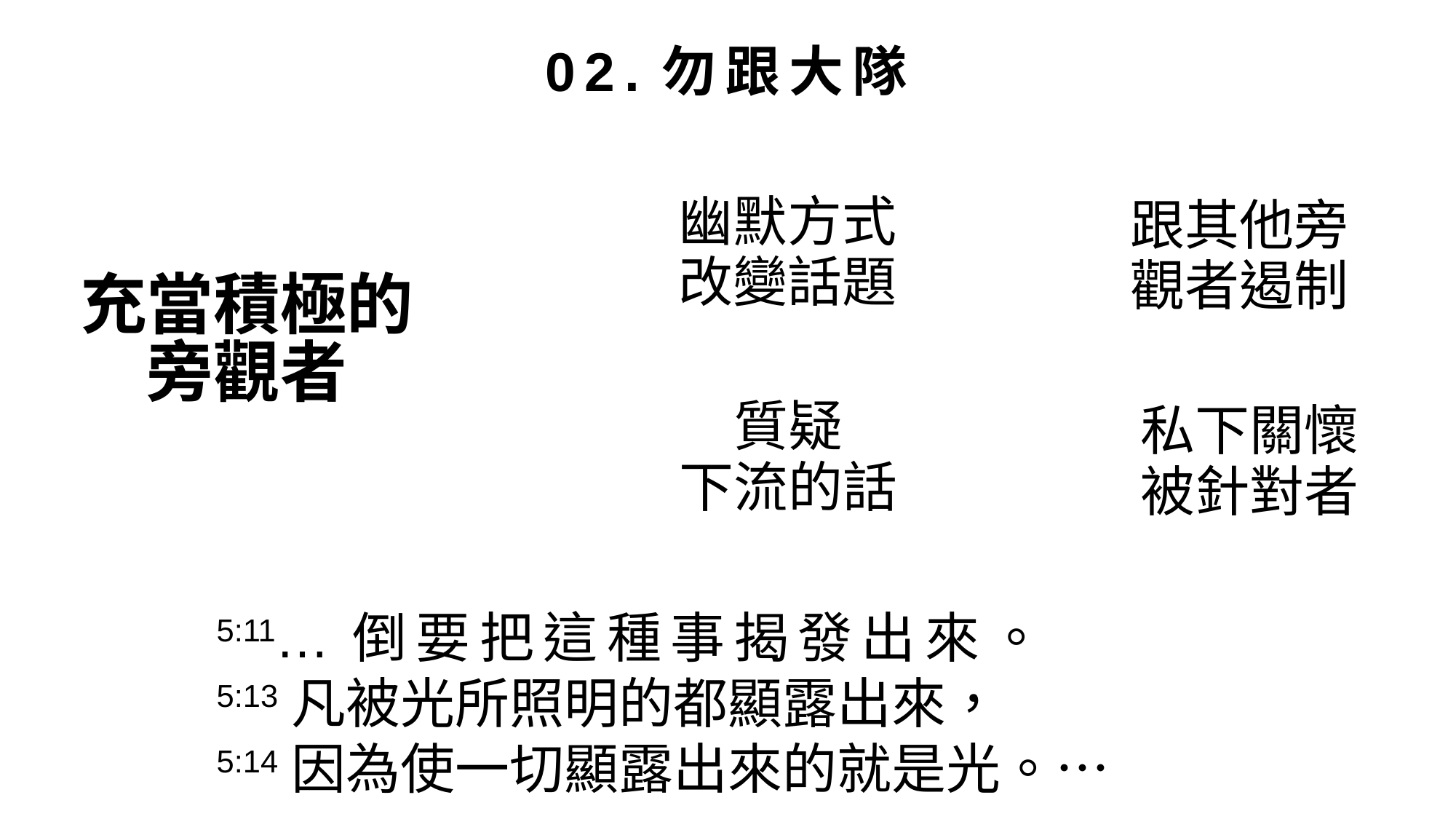

02.勿跟大隊

幽默方式改變話題
跟其他旁觀者遏制
充當積極的旁觀者
質疑
下流的話
私下關懷被針對者
5:11…倒要把這種事揭發出來。
5:13凡被光所照明的都顯露出來，
5:14因為使一切顯露出來的就是光。…